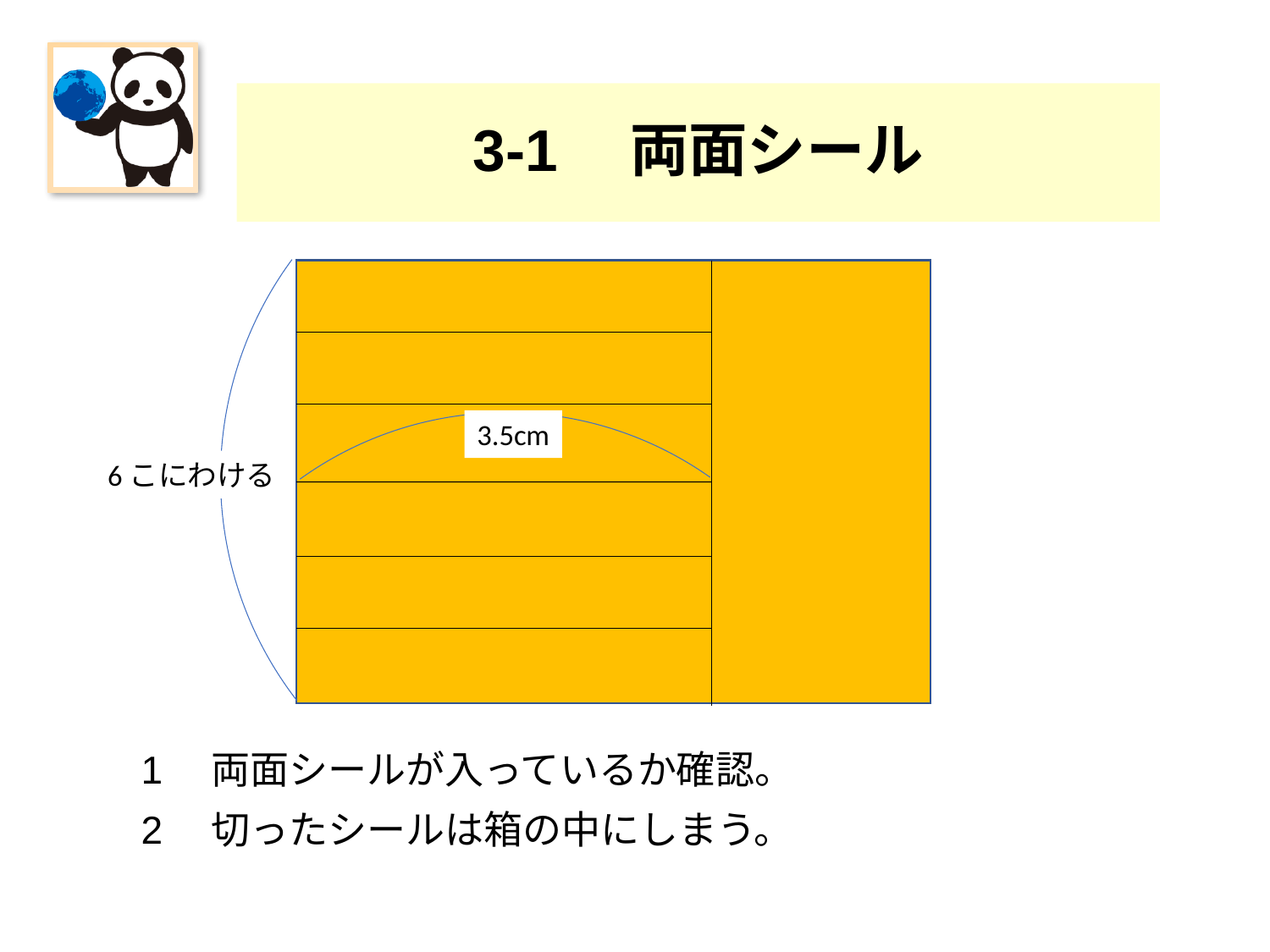

# 3-1　両面シール

3.5cm

6こにわける
1　両面シールが入っているか確認。
2　切ったシールは箱の中にしまう。